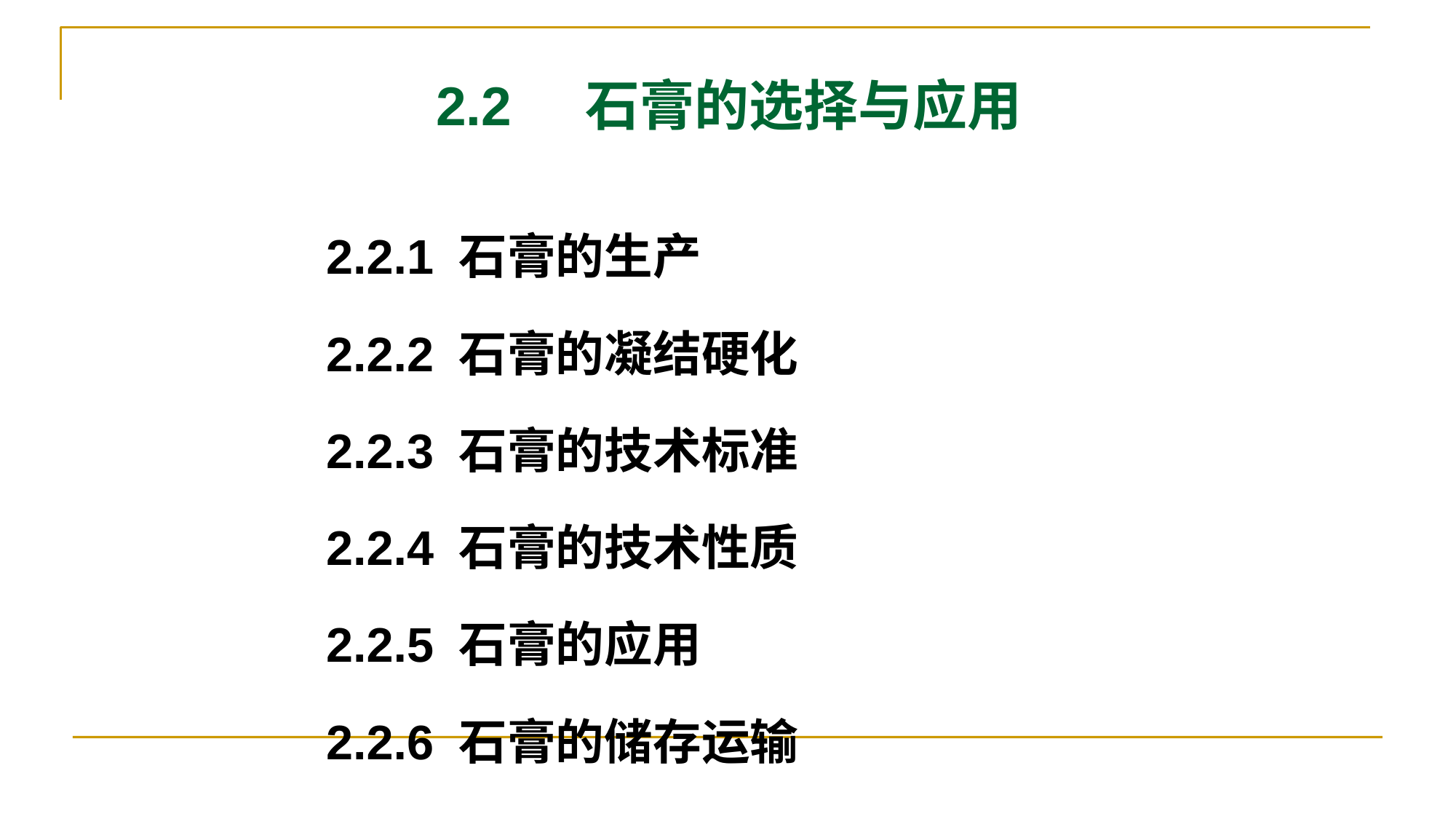

# 2.2    石膏的选择与应用
2.2.1 石膏的生产
2.2.2 石膏的凝结硬化
2.2.3 石膏的技术标准
2.2.4 石膏的技术性质
2.2.5 石膏的应用
2.2.6 石膏的储存运输